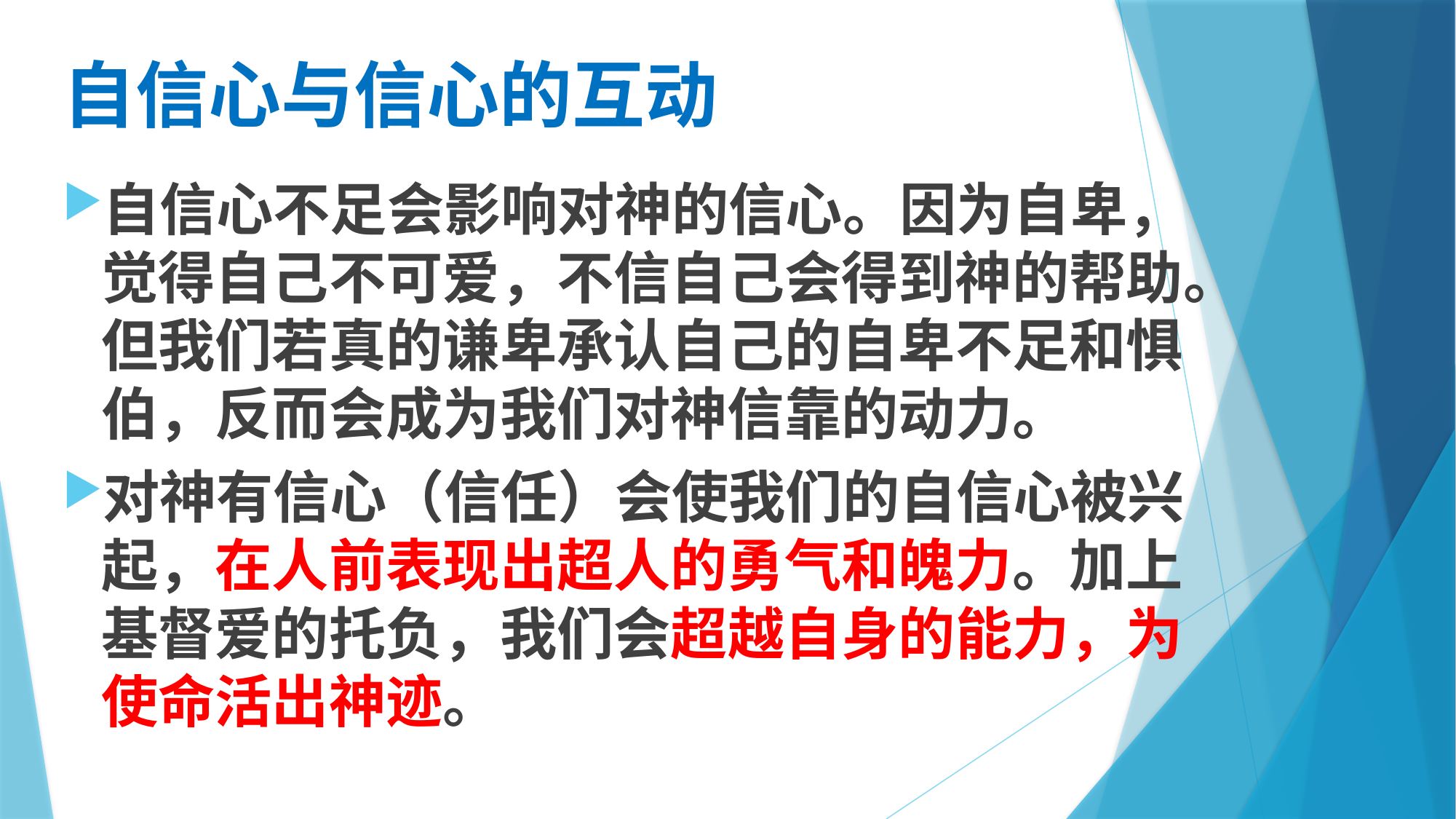

# 自信心与信心的互动
自信心不足会影响对神的信心。因为自卑，觉得自己不可爱，不信自己会得到神的帮助。但我们若真的谦卑承认自己的自卑不足和惧伯，反而会成为我们对神信靠的动力。
对神有信心（信任）会使我们的自信心被兴起，在人前表现出超人的勇气和魄力。加上基督爱的托负，我们会超越自身的能力，为使命活出神迹。